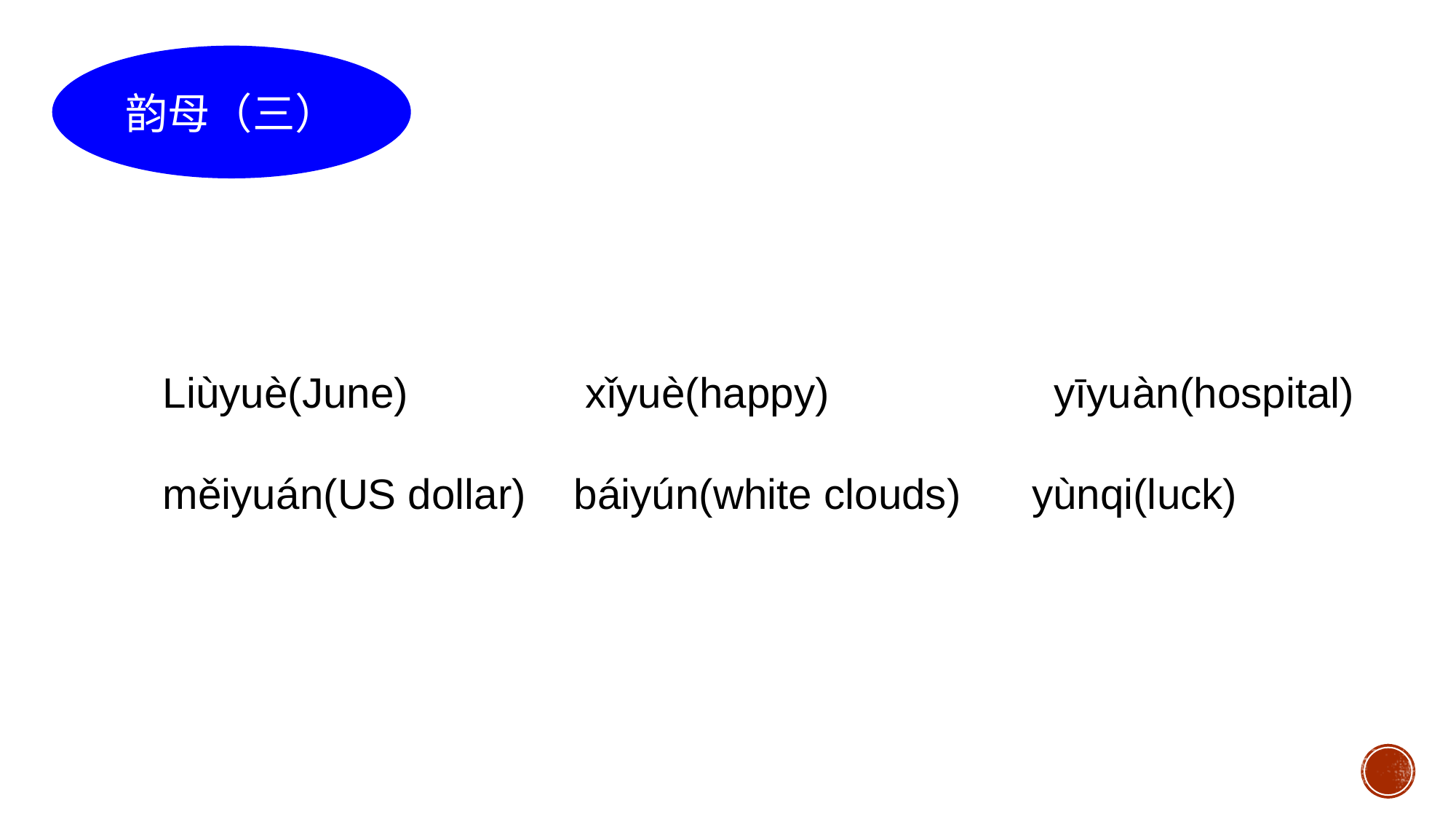

韵母（三）
Liùyuè(June)               xǐyuè(happy)                   yīyuàn(hospital)
měiyuán(US dollar)    báiyún(white clouds)      yùnqi(luck)